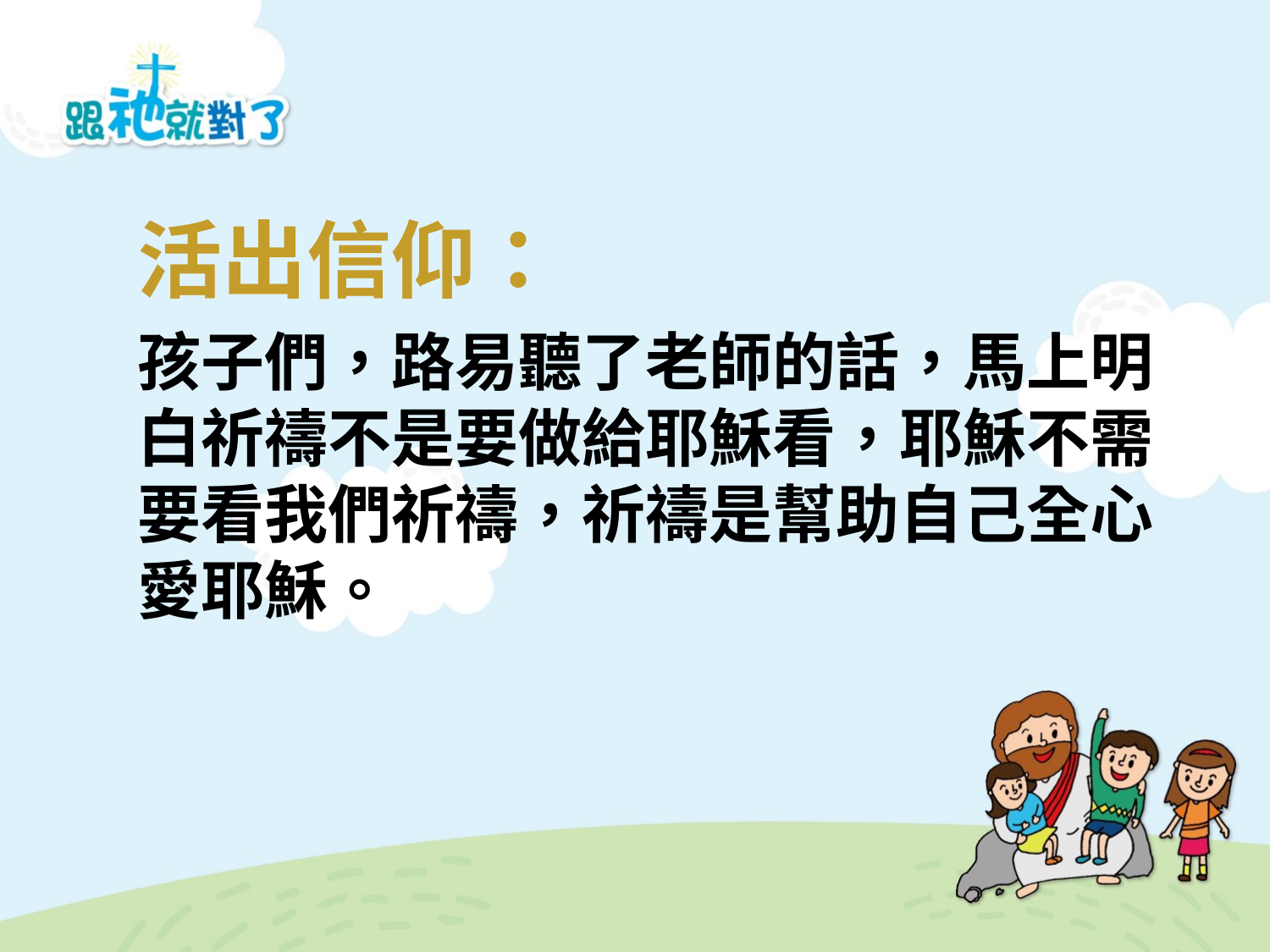

活出信仰：
孩子們，路易聽了老師的話，馬上明白祈禱不是要做給耶穌看，耶穌不需要看我們祈禱，祈禱是幫助自己全心愛耶穌。